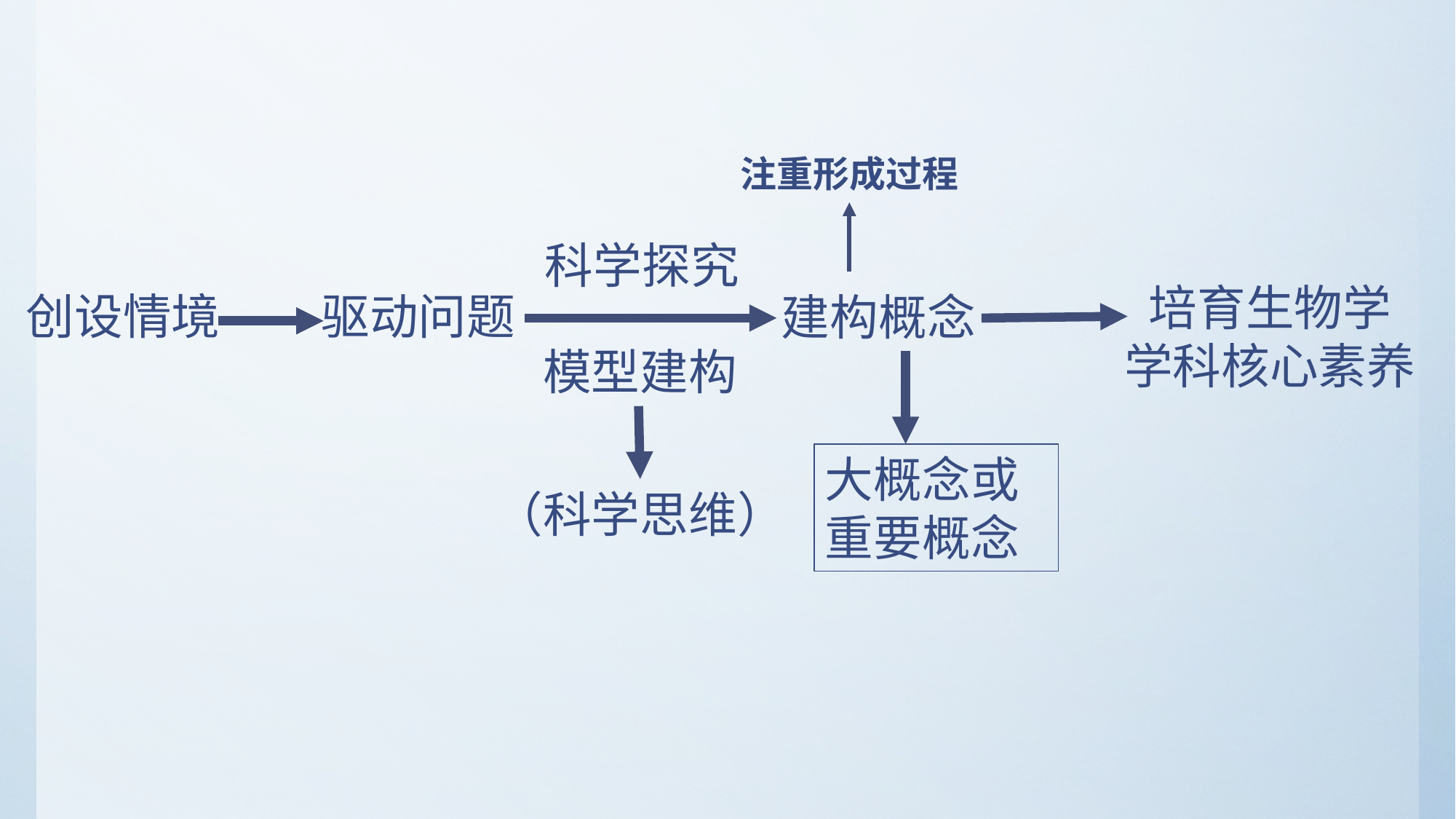

注重形成过程
科学探究
培育生物学
学科核心素养
创设情境
驱动问题
建构概念
模型建构
大概念或重要概念
（科学思维）